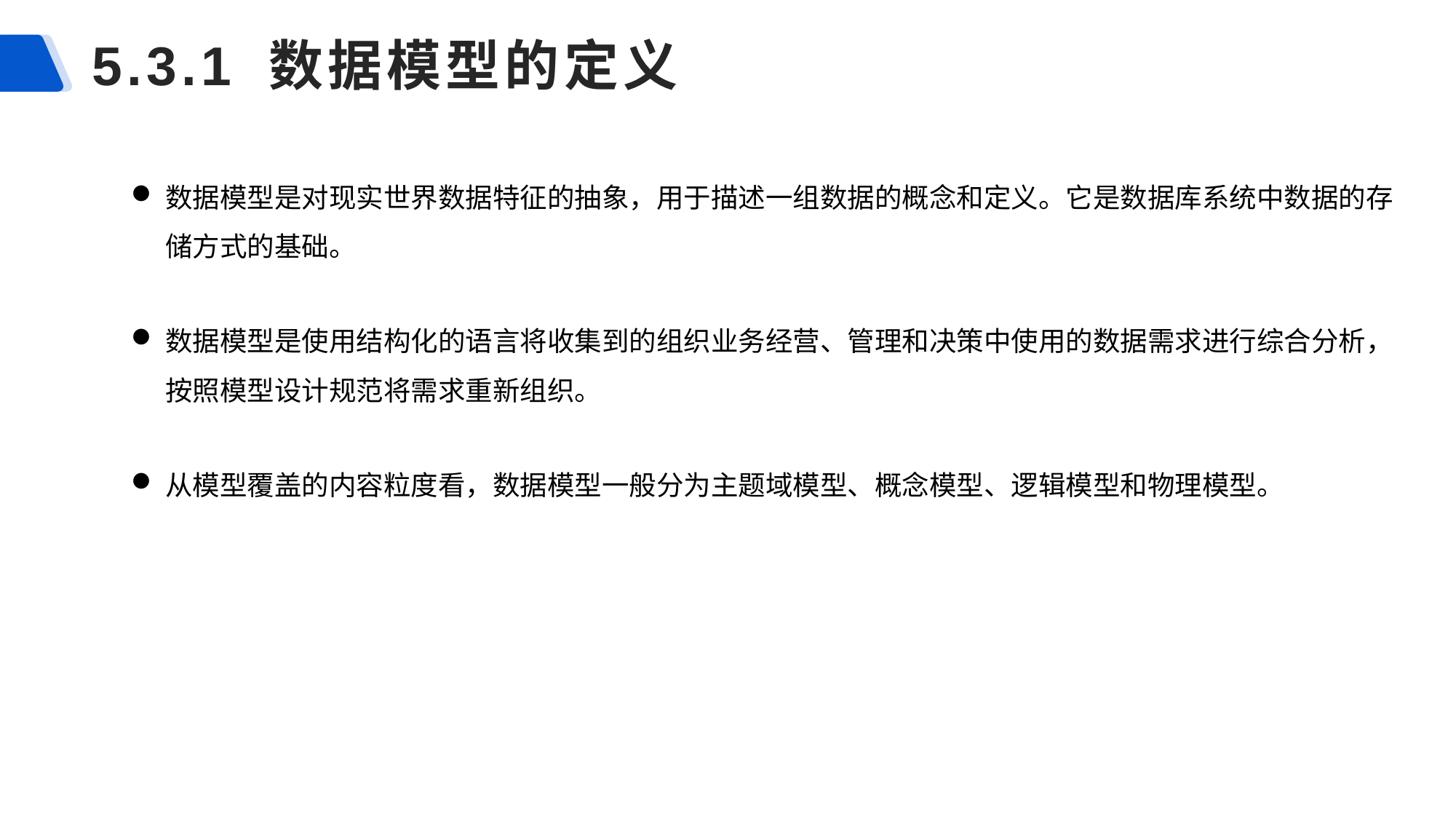

# 5.3.1 数据模型的定义
数据模型是对现实世界数据特征的抽象，用于描述一组数据的概念和定义。它是数据库系统中数据的存储方式的基础。
数据模型是使用结构化的语言将收集到的组织业务经营、管理和决策中使用的数据需求进行综合分析，按照模型设计规范将需求重新组织。
从模型覆盖的内容粒度看，数据模型一般分为主题域模型、概念模型、逻辑模型和物理模型。